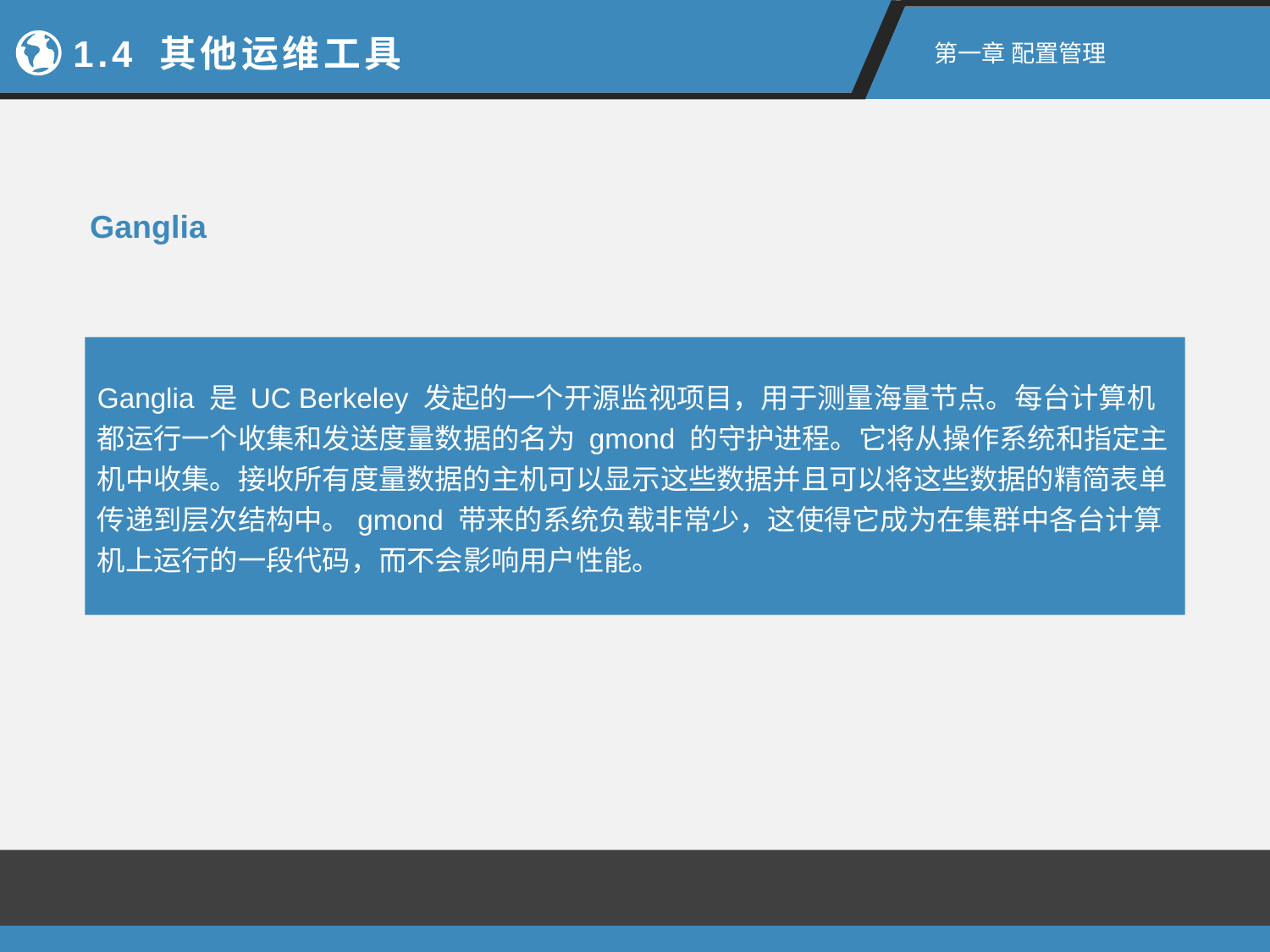

1.4 其他运维工具

第一章 配置管理
Ganglia
Ganglia 是 UC Berkeley 发起的一个开源监视项目，用于测量海量节点。每台计算机都运行一个收集和发送度量数据的名为 gmond 的守护进程。它将从操作系统和指定主机中收集。接收所有度量数据的主机可以显示这些数据并且可以将这些数据的精简表单传递到层次结构中。gmond 带来的系统负载非常少，这使得它成为在集群中各台计算机上运行的一段代码，而不会影响用户性能。